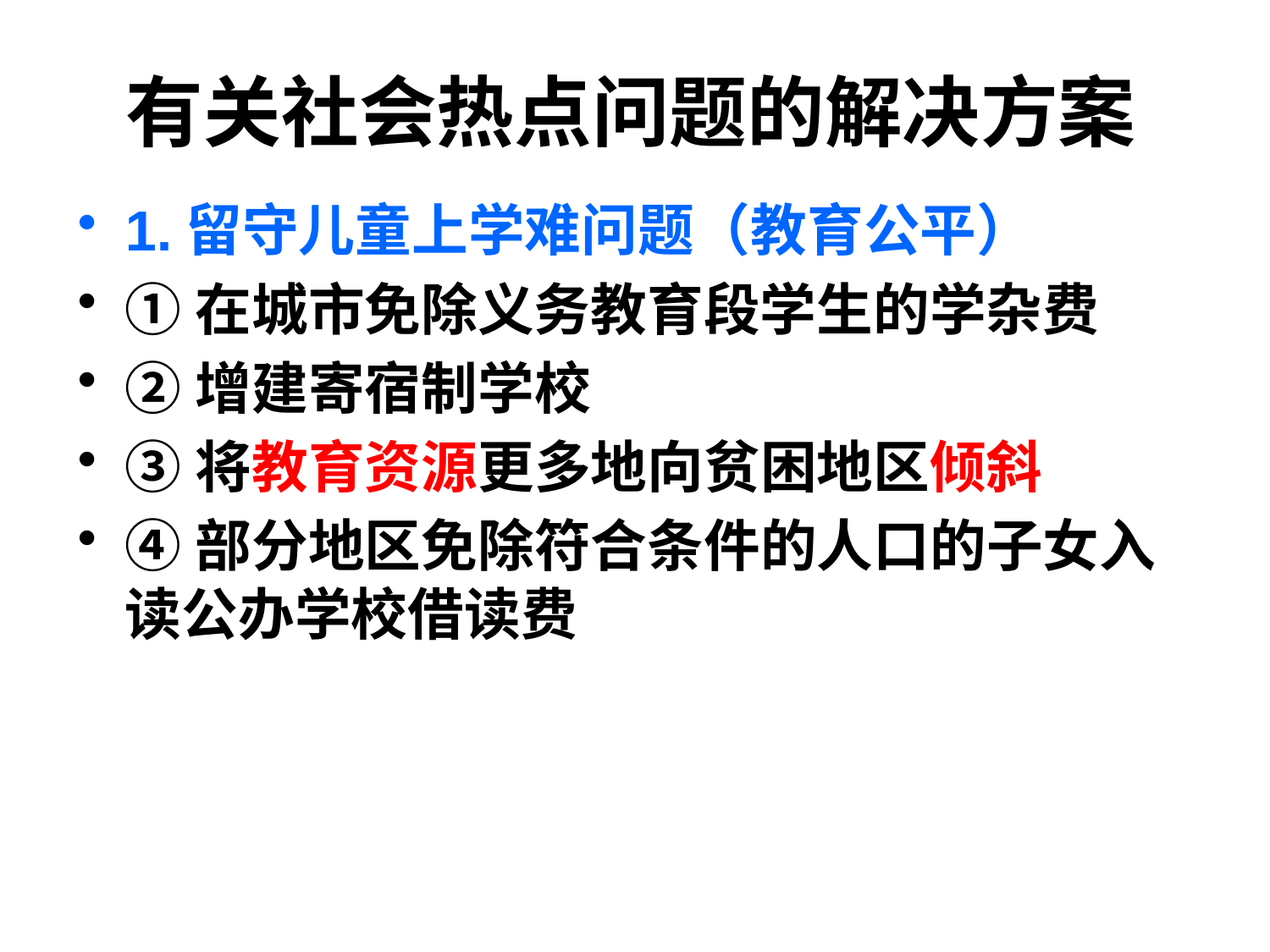

# 有关社会热点问题的解决方案
1.留守儿童上学难问题（教育公平）
①在城市免除义务教育段学生的学杂费
②增建寄宿制学校
③将教育资源更多地向贫困地区倾斜
④部分地区免除符合条件的人口的子女入读公办学校借读费